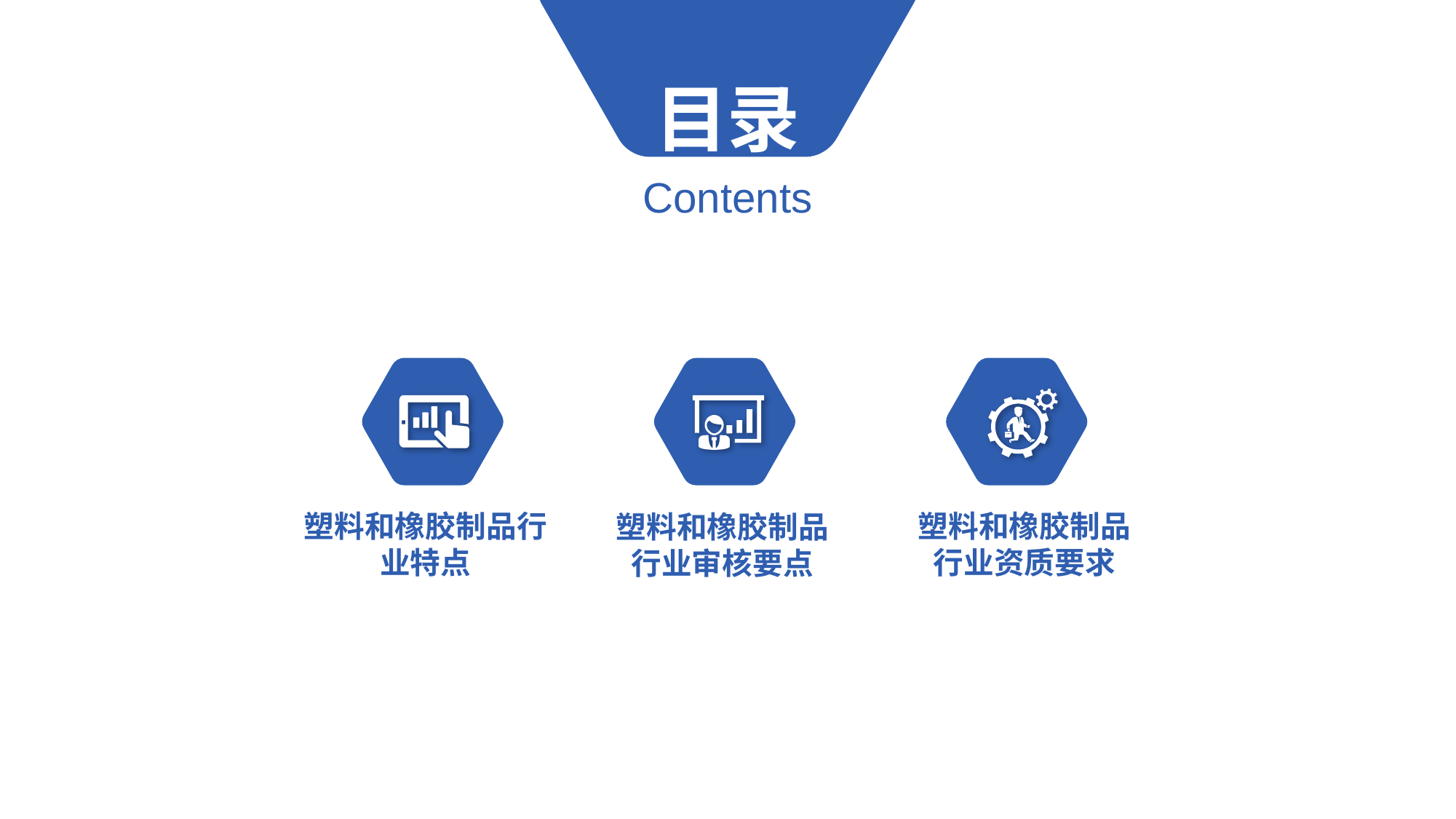

目录
Contents

塑料和橡胶制品行业特点
塑料和橡胶制品行业资质要求
塑料和橡胶制品行业审核要点
和塑料制品行业审核要点